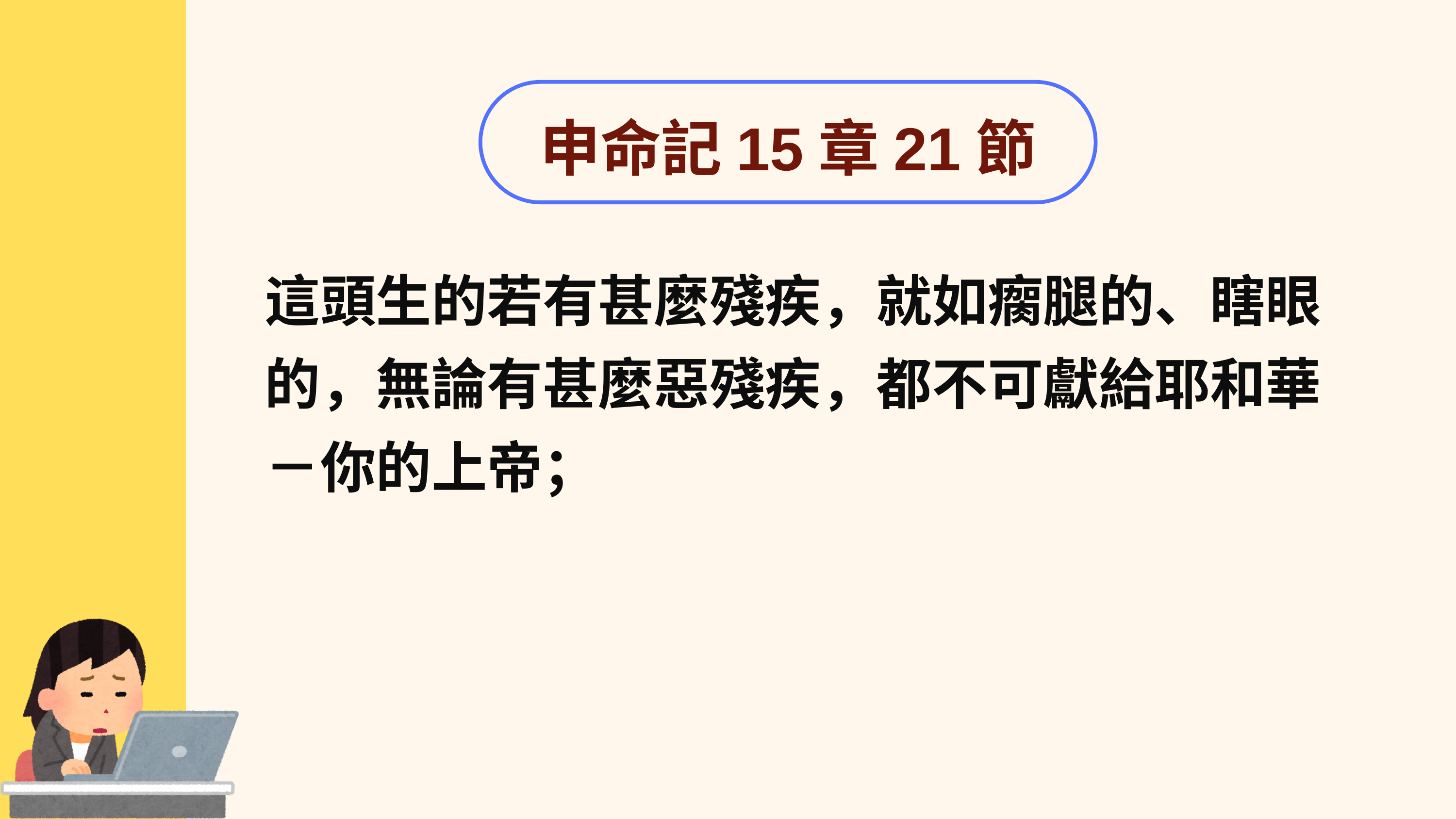

申命記15章21節
這頭生的若有甚麼殘疾，就如瘸腿的、瞎眼的，無論有甚麼惡殘疾，都不可獻給耶和華－你的上帝；